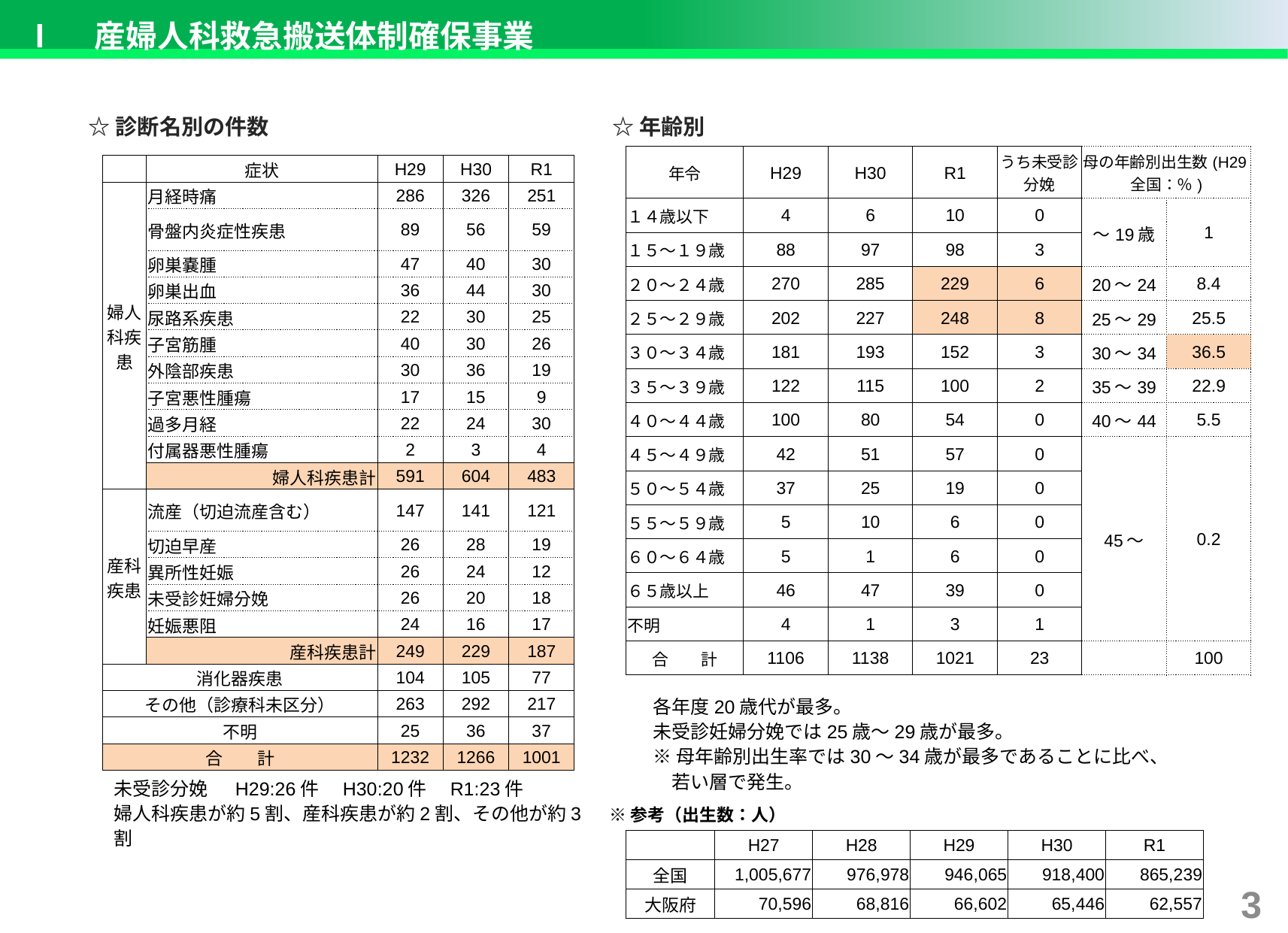

Ⅰ　産婦人科救急搬送体制確保事業
# ☆診断名別の件数
☆年齢別
| 年令 | H29 | H30 | R1 | うち未受診分娩 | 母の年齢別出生数(H29全国：％) |  |
| --- | --- | --- | --- | --- | --- | --- |
| １４歳以下 | 4 | 6 | 10 | 0 | ～19歳 | 1 |
| １５～１９歳 | 88 | 97 | 98 | 3 |  |  |
| ２０～２４歳 | 270 | 285 | 229 | 6 | 20～24 | 8.4 |
| ２５～２９歳 | 202 | 227 | 248 | 8 | 25～29 | 25.5 |
| ３０～３４歳 | 181 | 193 | 152 | 3 | 30～34 | 36.5 |
| ３５～３９歳 | 122 | 115 | 100 | 2 | 35～39 | 22.9 |
| ４０～４４歳 | 100 | 80 | 54 | 0 | 40～44 | 5.5 |
| ４５～４９歳 | 42 | 51 | 57 | 0 | 45～ | 0.2 |
| ５０～５４歳 | 37 | 25 | 19 | 0 |  |  |
| ５５～５９歳 | 5 | 10 | 6 | 0 |  |  |
| ６０～６４歳 | 5 | 1 | 6 | 0 |  |  |
| ６５歳以上 | 46 | 47 | 39 | 0 |  |  |
| 不明 | 4 | 1 | 3 | 1 |  |  |
| 合　　計 | 1106 | 1138 | 1021 | 23 |  | 100 |
|  | 症状 | H29 | H30 | R1 |
| --- | --- | --- | --- | --- |
| 婦人科疾患 | 月経時痛 | 286 | 326 | 251 |
|  | 骨盤内炎症性疾患 | 89 | 56 | 59 |
|  | 卵巣嚢腫 | 47 | 40 | 30 |
|  | 卵巣出血 | 36 | 44 | 30 |
|  | 尿路系疾患 | 22 | 30 | 25 |
|  | 子宮筋腫 | 40 | 30 | 26 |
|  | 外陰部疾患 | 30 | 36 | 19 |
|  | 子宮悪性腫瘍 | 17 | 15 | 9 |
|  | 過多月経 | 22 | 24 | 30 |
|  | 付属器悪性腫瘍 | 2 | 3 | 4 |
|  | 婦人科疾患計 | 591 | 604 | 483 |
| 産科疾患 | 流産（切迫流産含む） | 147 | 141 | 121 |
|  | 切迫早産 | 26 | 28 | 19 |
|  | 異所性妊娠 | 26 | 24 | 12 |
|  | 未受診妊婦分娩 | 26 | 20 | 18 |
|  | 妊娠悪阻 | 24 | 16 | 17 |
|  | 産科疾患計 | 249 | 229 | 187 |
| 消化器疾患 |  | 104 | 105 | 77 |
| その他（診療科未区分） |  | 263 | 292 | 217 |
| 不明 |  | 25 | 36 | 37 |
| 合　　計 |  | 1232 | 1266 | 1001 |
各年度20歳代が最多。
未受診妊婦分娩では25歳～29歳が最多。
※母年齢別出生率では30～34歳が最多であることに比べ、
　若い層で発生。
未受診分娩　 H29:26件　H30:20件　R1:23件
婦人科疾患が約5割、産科疾患が約2割、その他が約3割
※参考（出生数：人）
|  | H27 | H28 | H29 | H30 | R1 |
| --- | --- | --- | --- | --- | --- |
| 全国 | 1,005,677 | 976,978 | 946,065 | 918,400 | 865,239 |
| 大阪府 | 70,596 | 68,816 | 66,602 | 65,446 | 62,557 |
3